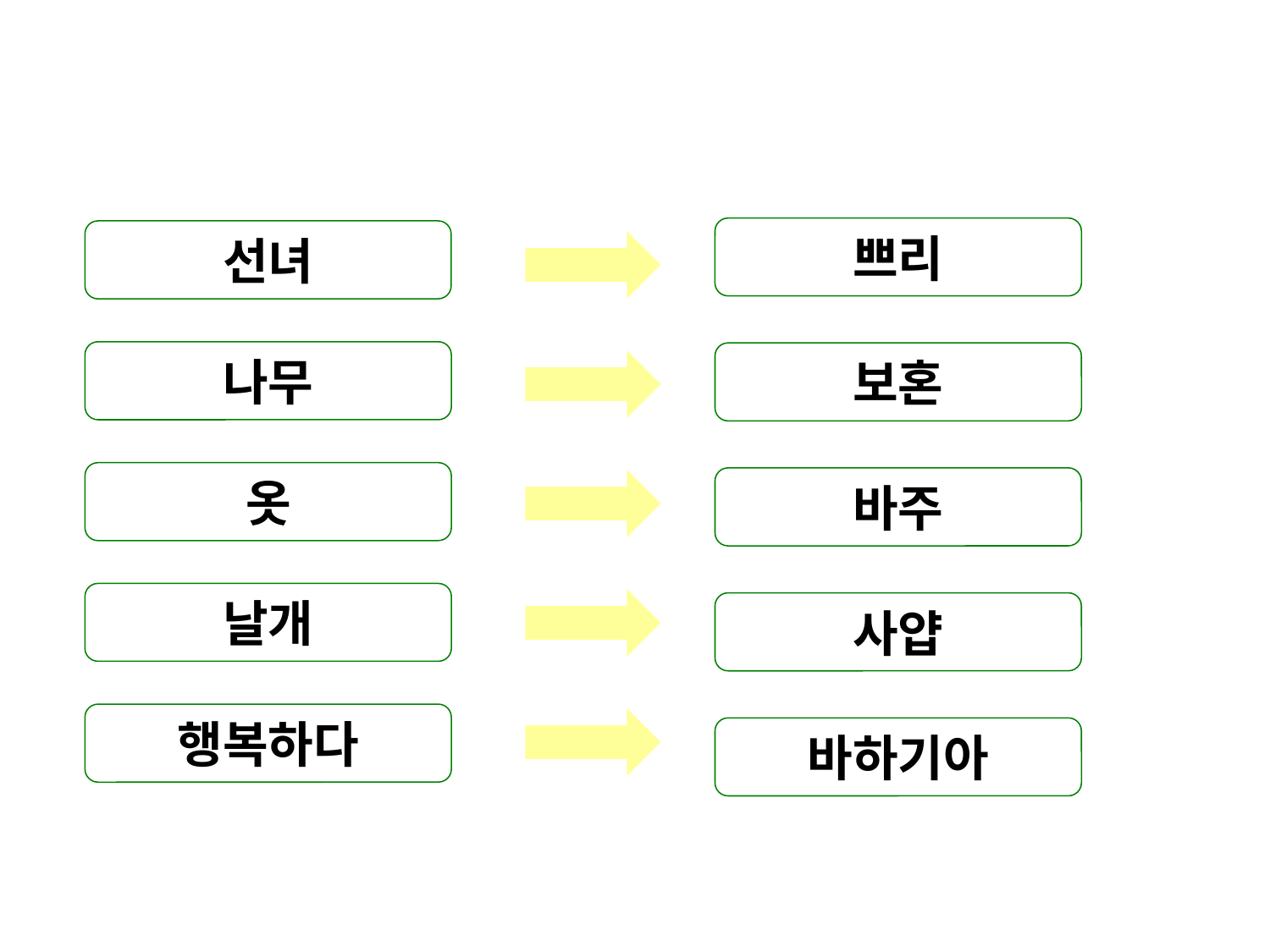

쁘리
선녀

나무
보혼

옷
바주

날개

사얍
행복하다

바하기아